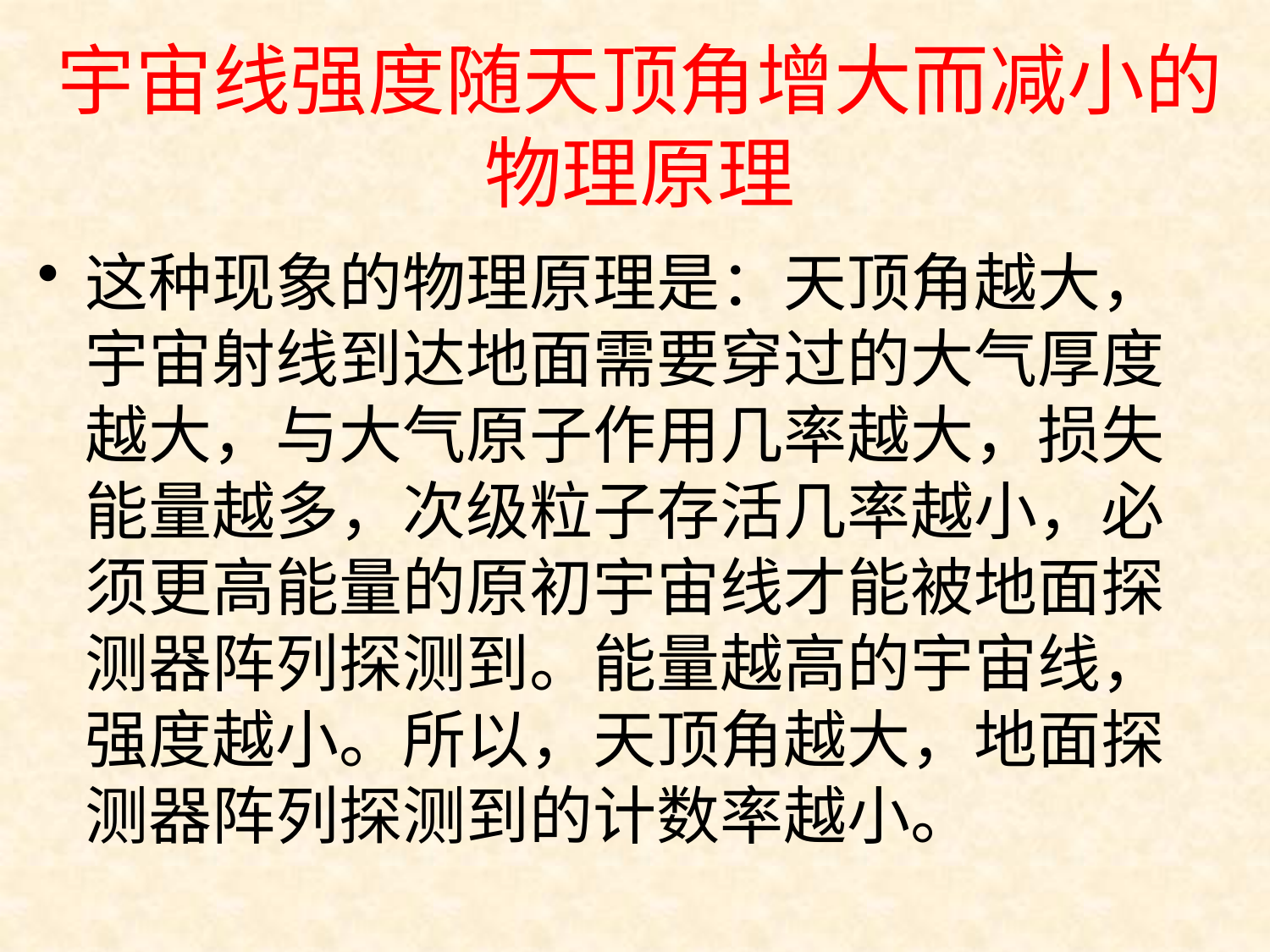

# 宇宙线强度随天顶角增大而减小的物理原理
这种现象的物理原理是：天顶角越大，宇宙射线到达地面需要穿过的大气厚度越大，与大气原子作用几率越大，损失能量越多，次级粒子存活几率越小，必须更高能量的原初宇宙线才能被地面探测器阵列探测到。能量越高的宇宙线，强度越小。所以，天顶角越大，地面探测器阵列探测到的计数率越小。